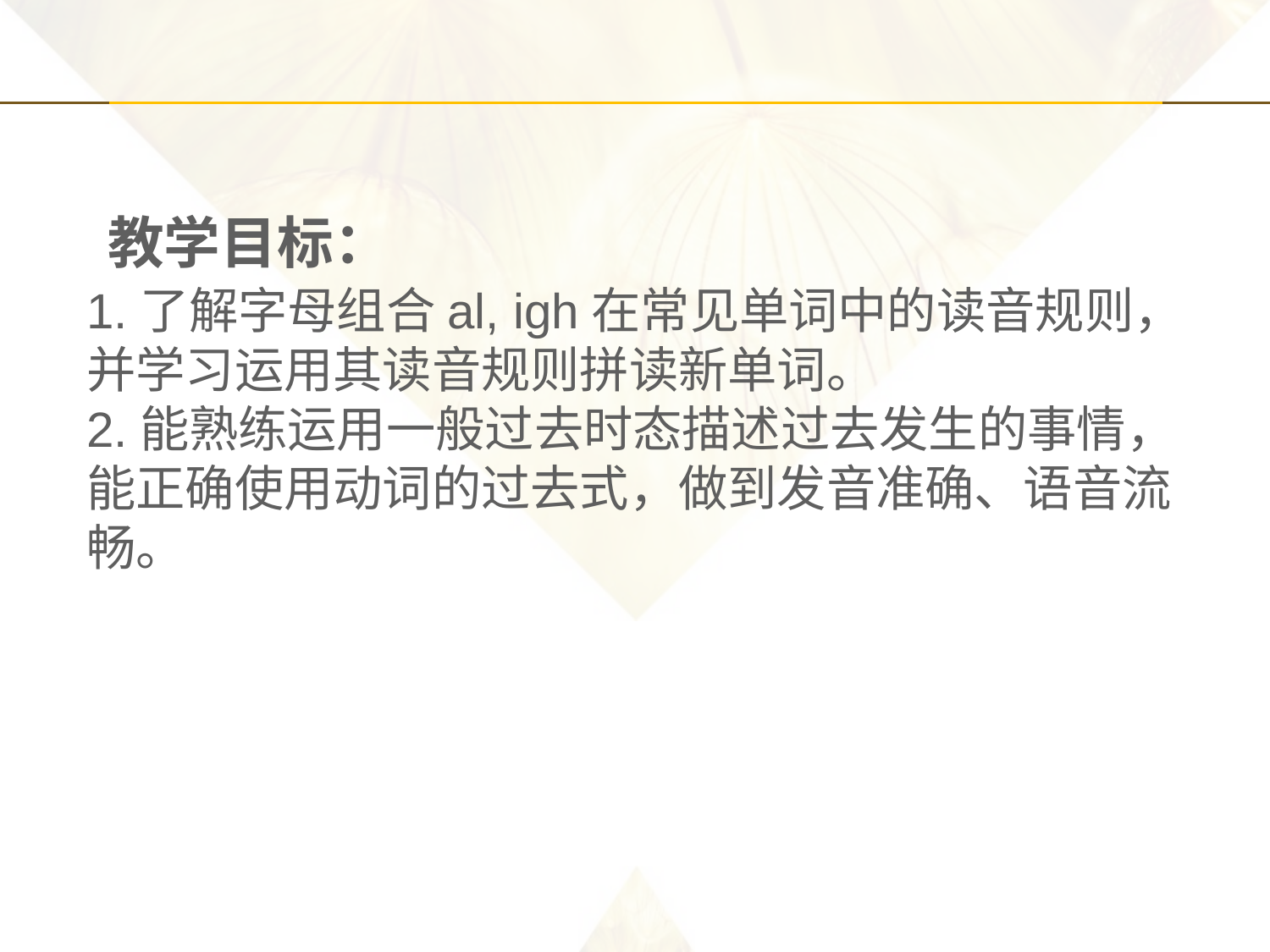

教学目标：
1.了解字母组合al, igh在常见单词中的读音规则，并学习运用其读音规则拼读新单词。
2.能熟练运用一般过去时态描述过去发生的事情，能正确使用动词的过去式，做到发音准确、语音流畅。